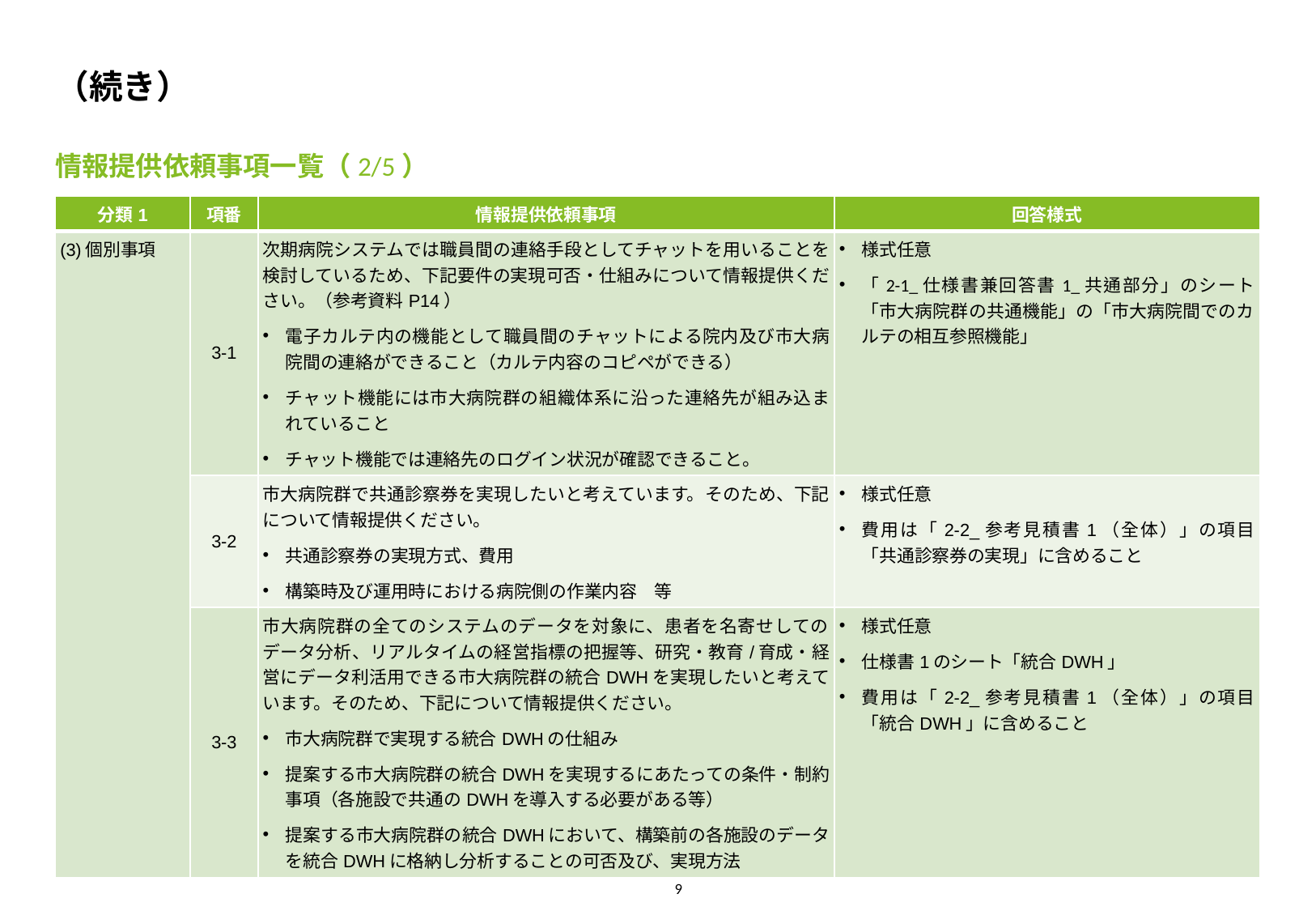

# （続き）
情報提供依頼事項一覧（2/5）
| 分類1 | 項番 | 情報提供依頼事項 | 回答様式 |
| --- | --- | --- | --- |
| (3)個別事項 | 3-1 | 次期病院システムでは職員間の連絡手段としてチャットを用いることを検討しているため、下記要件の実現可否・仕組みについて情報提供ください。（参考資料P14） 電子カルテ内の機能として職員間のチャットによる院内及び市大病院間の連絡ができること（カルテ内容のコピペができる） チャット機能には市大病院群の組織体系に沿った連絡先が組み込まれていること チャット機能では連絡先のログイン状況が確認できること。 | 様式任意 「2-1\_仕様書兼回答書1\_共通部分」のシート「市大病院群の共通機能」の「市大病院間でのカルテの相互参照機能」 |
|  | 3-2 | 市大病院群で共通診察券を実現したいと考えています。そのため、下記について情報提供ください。 共通診察券の実現方式、費用 構築時及び運用時における病院側の作業内容　等 | 様式任意 費用は「2-2\_参考見積書1（全体）」の項目「共通診察券の実現」に含めること |
|  | 3-3 | 市大病院群の全てのシステムのデータを対象に、患者を名寄せしてのデータ分析、リアルタイムの経営指標の把握等、研究・教育/育成・経営にデータ利活用できる市大病院群の統合DWHを実現したいと考えています。そのため、下記について情報提供ください。 市大病院群で実現する統合DWHの仕組み 提案する市大病院群の統合DWHを実現するにあたっての条件・制約事項（各施設で共通のDWHを導入する必要がある等） 提案する市大病院群の統合DWHにおいて、構築前の各施設のデータを統合DWHに格納し分析することの可否及び、実現方法 | 様式任意 仕様書1のシート「統合DWH」 費用は「2-2\_参考見積書1（全体）」の項目「統合DWH」に含めること |
9